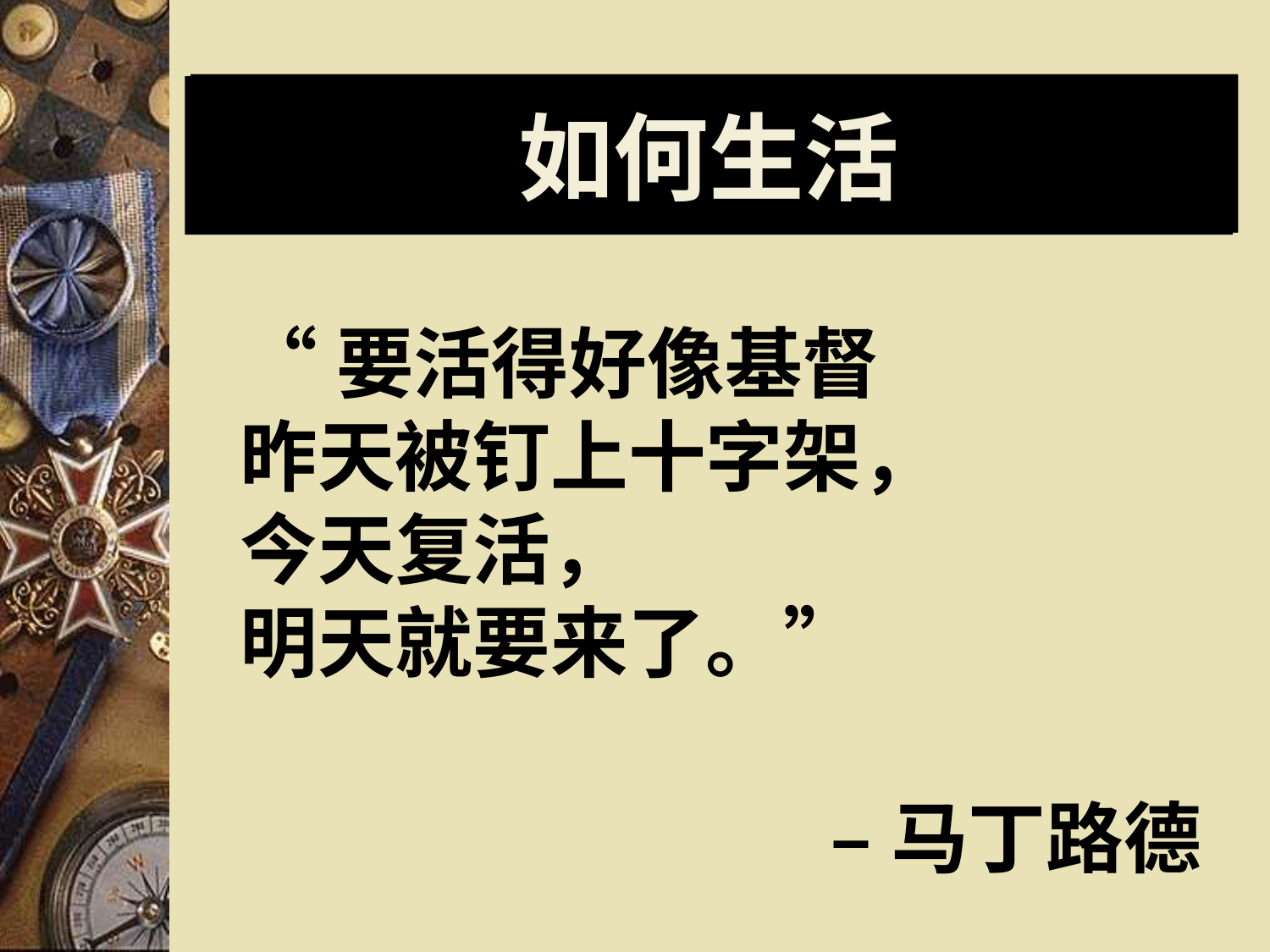

# How to Live
如何生活
Live as though Christ was 	crucified yesterday,
	risen today and
	coming tomorrow."
“要活得好像基督
昨天被钉上十字架，
今天复活，
明天就要来了。”
–马丁路德
–Martin Luther